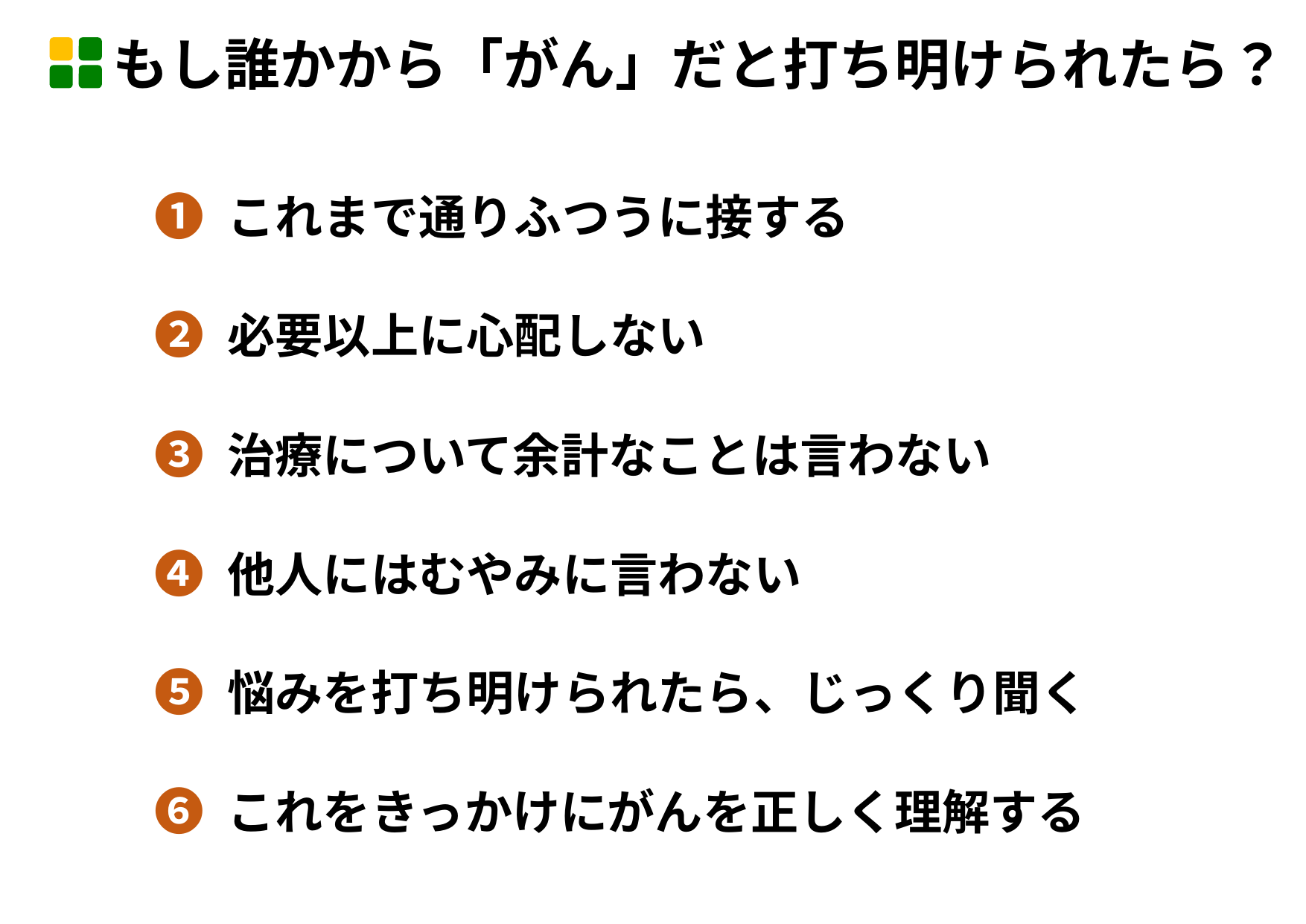

もし誰かから「がん」だと打ち明けられたら？

➊ これまで通りふつうに接する
➋ 必要以上に心配しない
➌ 治療について余計なことは言わない
➍ 他人にはむやみに言わない
➎ 悩みを打ち明けられたら、じっくり聞く
➏ これをきっかけにがんを正しく理解する